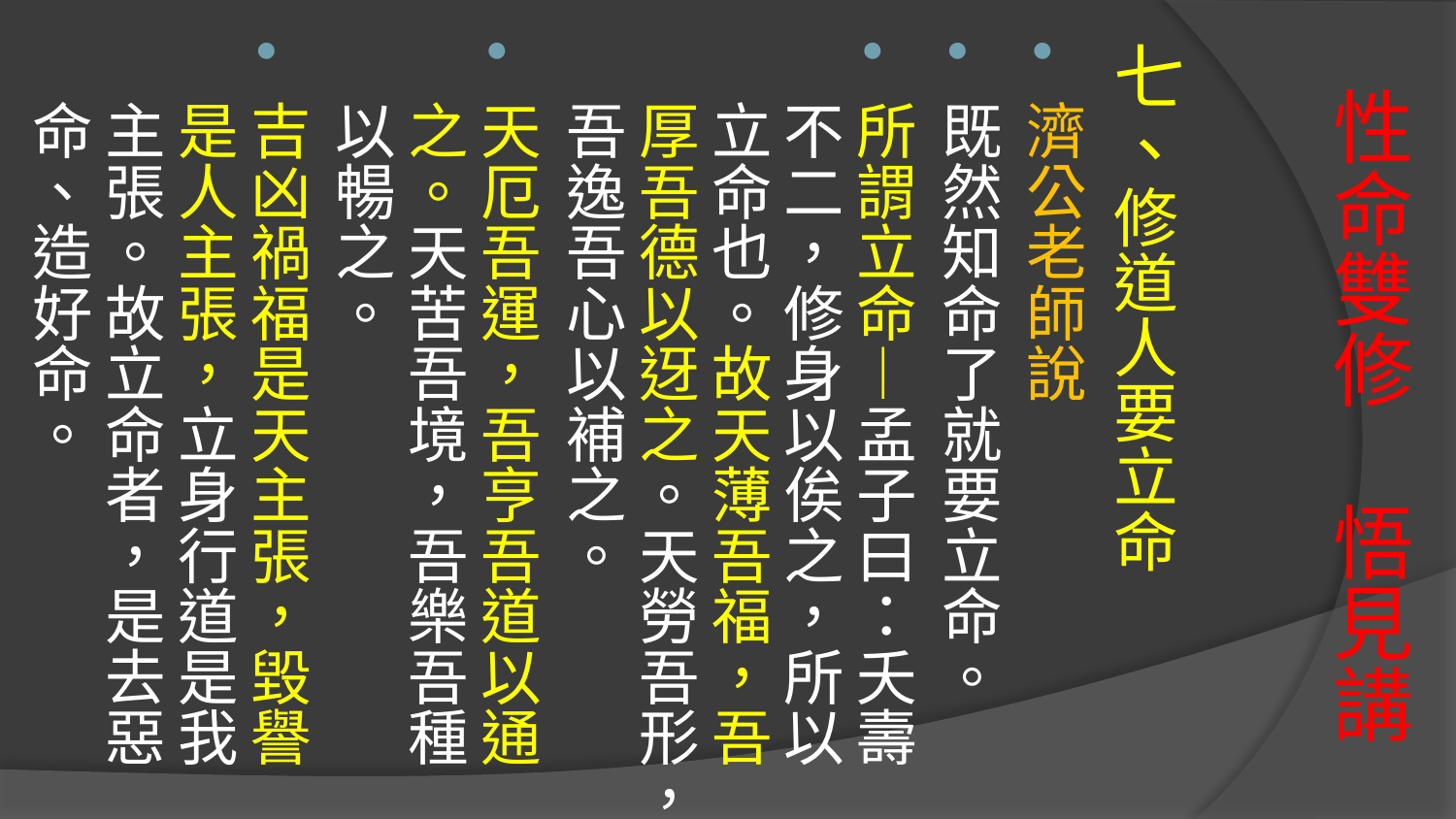

七、修道人要立命
濟公老師說
既然知命了就要立命。
所謂立命—孟子曰：夭壽不二，修身以俟之，所以立命也。故天薄吾福，吾厚吾德以迓之。天勞吾形，吾逸吾心以補之。
天厄吾運，吾亨吾道以通之。天苦吾境，吾樂吾種以暢之。
吉凶禍福是天主張，毀譽是人主張，立身行道是我主張。故立命者，是去惡命、造好命。
# 性命雙修     悟見講